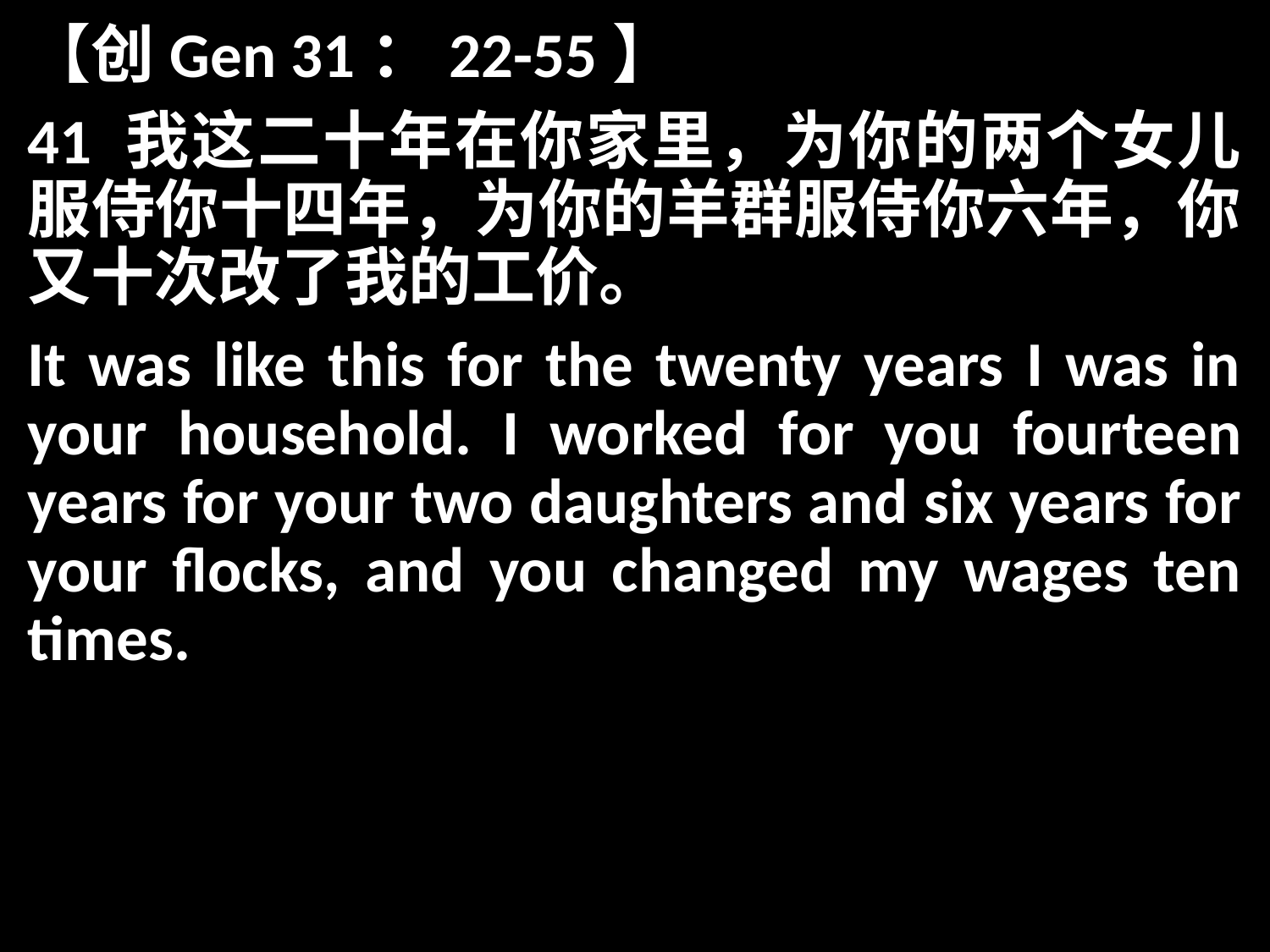

【创Gen 31：22-55】
41 我这二十年在你家里，为你的两个女儿服侍你十四年，为你的羊群服侍你六年，你又十次改了我的工价。
It was like this for the twenty years I was in your household. I worked for you fourteen years for your two daughters and six years for your flocks, and you changed my wages ten times.